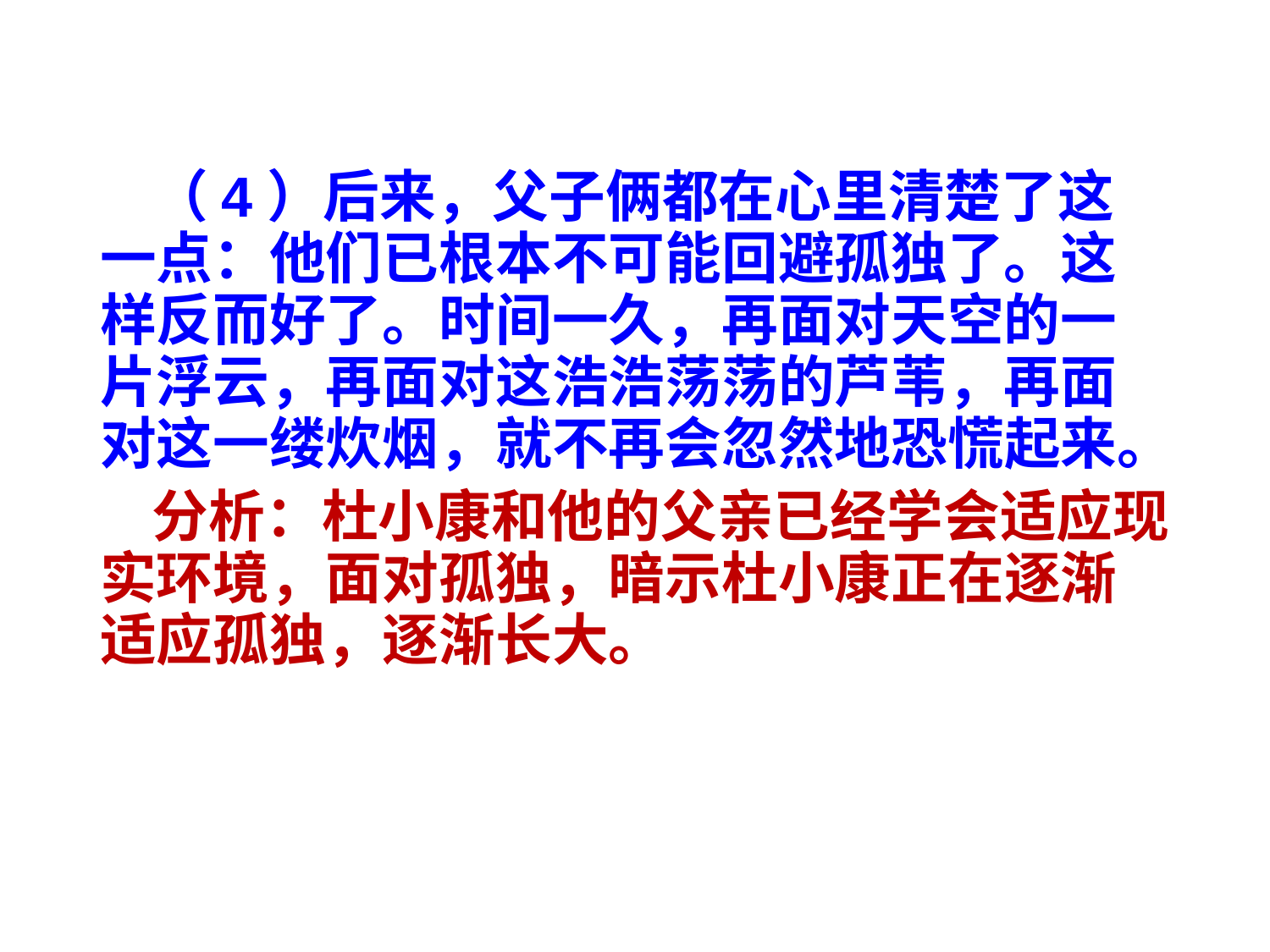

（4）后来，父子俩都在心里清楚了这一点：他们已根本不可能回避孤独了。这样反而好了。时间一久，再面对天空的一片浮云，再面对这浩浩荡荡的芦苇，再面对这一缕炊烟，就不再会忽然地恐慌起来。
   分析：杜小康和他的父亲已经学会适应现实环境，面对孤独，暗示杜小康正在逐渐适应孤独，逐渐长大。